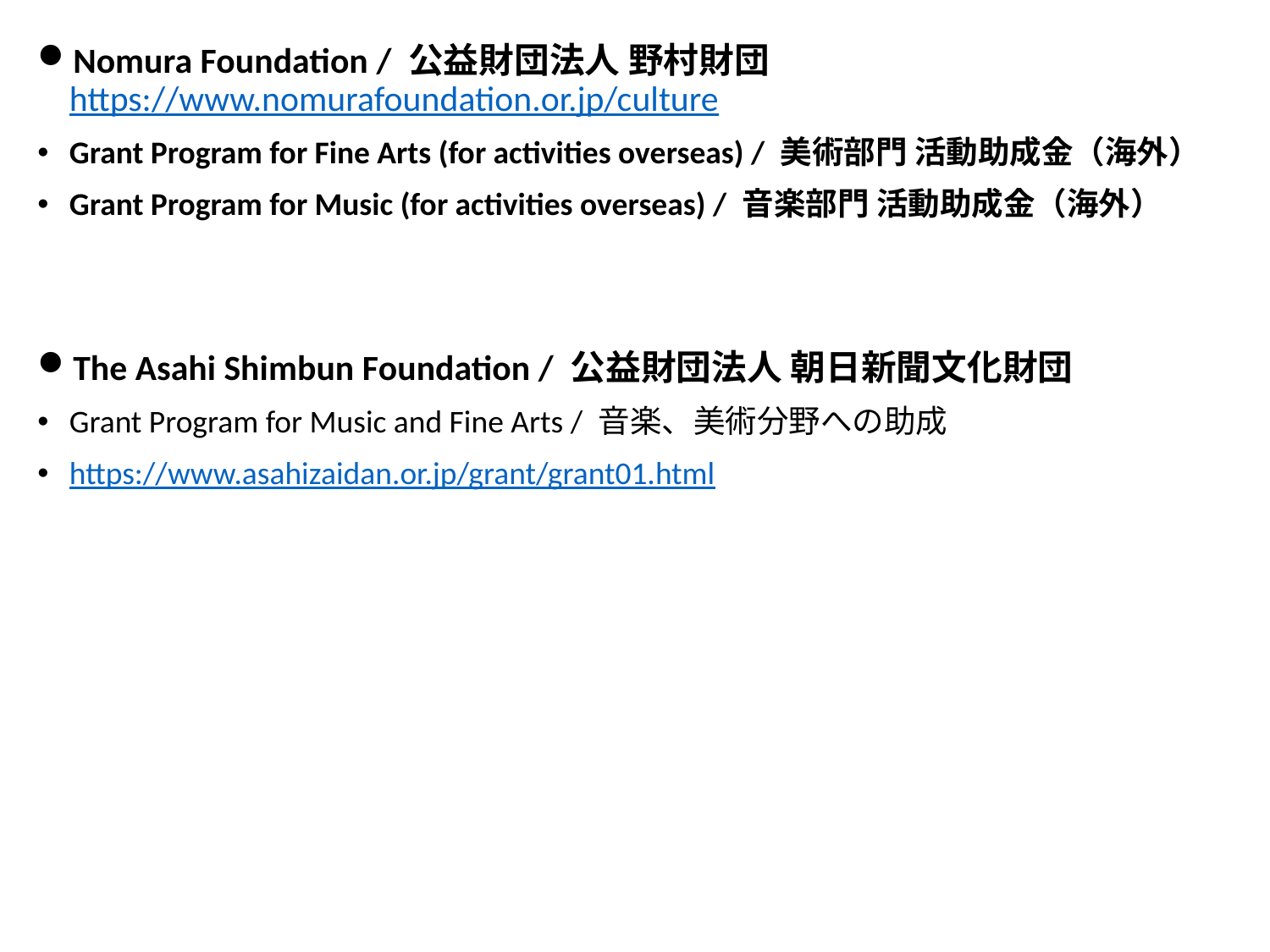

Nomura Foundation / 公益財団法人 野村財団
https://www.nomurafoundation.or.jp/culture
Grant Program for Fine Arts (for activities overseas) / 美術部門 活動助成金（海外）
Grant Program for Music (for activities overseas) / 音楽部門 活動助成金（海外）

The Asahi Shimbun Foundation / 公益財団法人 朝日新聞文化財団
Grant Program for Music and Fine Arts / 音楽、美術分野への助成
https://www.asahizaidan.or.jp/grant/grant01.html